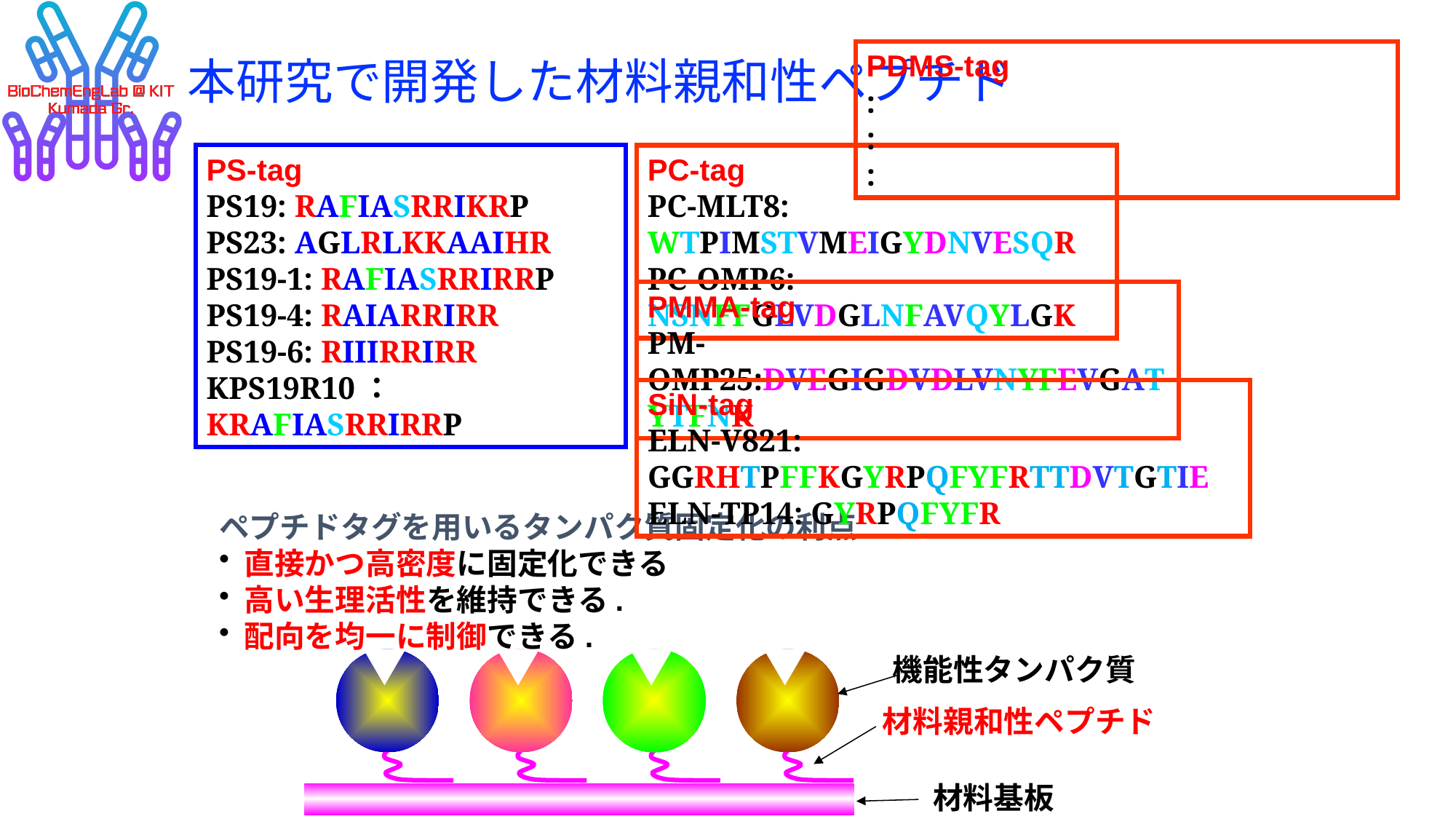

# 本研究で開発した材料親和性ペプチド
PDMS-tag
:
:
:
PS-tag
PS19: RAFIASRRIKRP
PS23: AGLRLKKAAIHR
PS19-1: RAFIASRRIRRP
PS19-4: RAIARRIRR
PS19-6: RIIIRRIRR
KPS19R10： KRAFIASRRIRRP
PC-tag
PC-MLT8: WTPIMSTVMEIGYDNVESQR
PC-OMP6: NSNFFGLVDGLNFAVQYLGK
PMMA-tag
PM-OMP25:DVEGIGDVDLVNYFEVGATYTFNK
SiN-tag
ELN-V821: GGRHTPFFKGYRPQFYFRTTDVTGTIE
ELN-TP14: GYRPQFYFR
ペプチドタグを用いるタンパク質固定化の利点
 直接かつ高密度に固定化できる
 高い生理活性を維持できる.
 配向を均一に制御できる.
機能性タンパク質

材料親和性ペプチド

材料基板